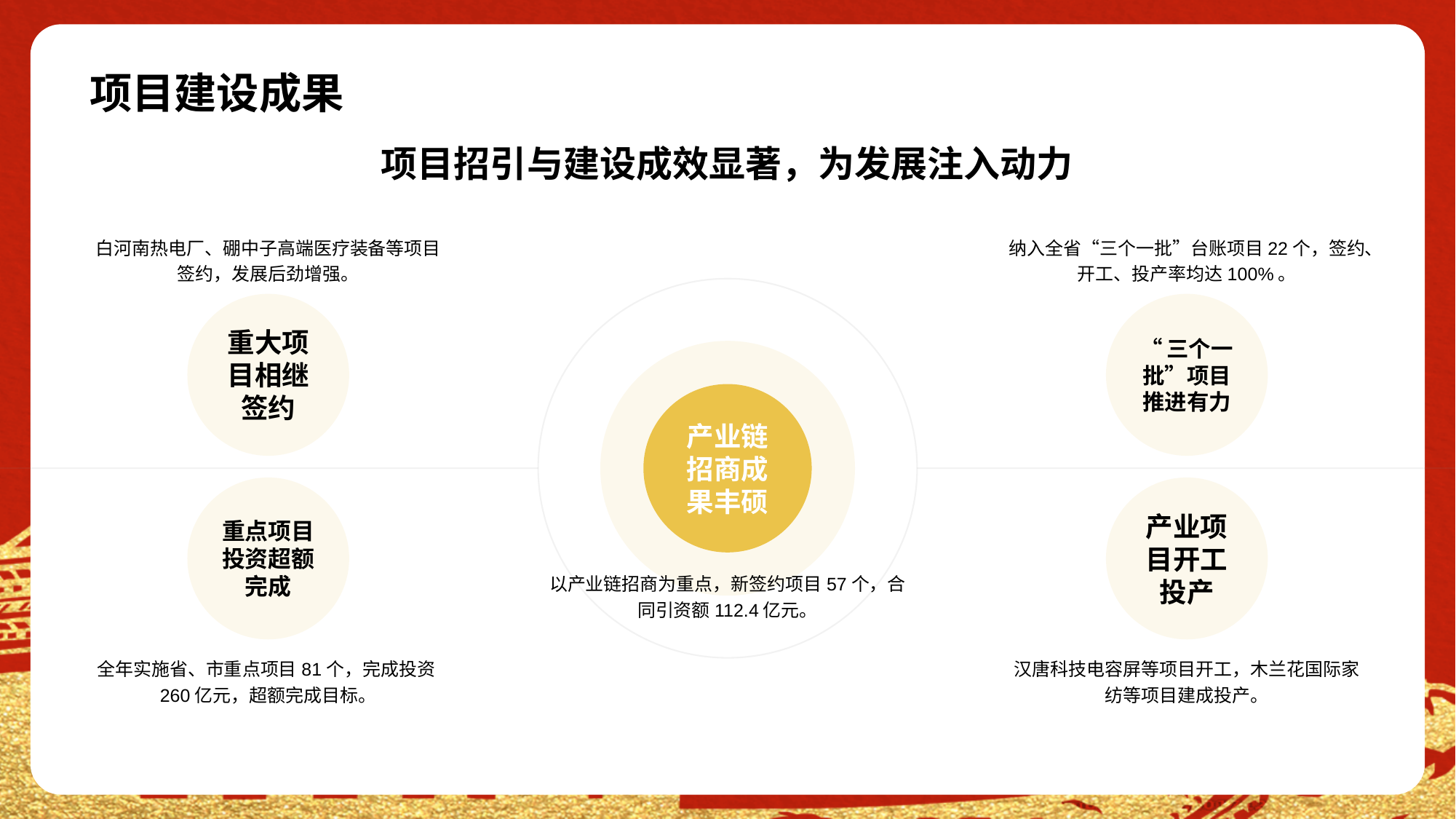

# 项目建设成果
项目招引与建设成效显著，为发展注入动力
白河南热电厂、硼中子高端医疗装备等项目签约，发展后劲增强。
重大项目相继签约
纳入全省“三个一批”台账项目22个，签约、开工、投产率均达100%。
“三个一批”项目推进有力

产业链招商成果丰硕
以产业链招商为重点，新签约项目57个，合同引资额112.4亿元。
重点项目投资超额完成
全年实施省、市重点项目81个，完成投资260亿元，超额完成目标。
产业项目开工投产
汉唐科技电容屏等项目开工，木兰花国际家纺等项目建成投产。